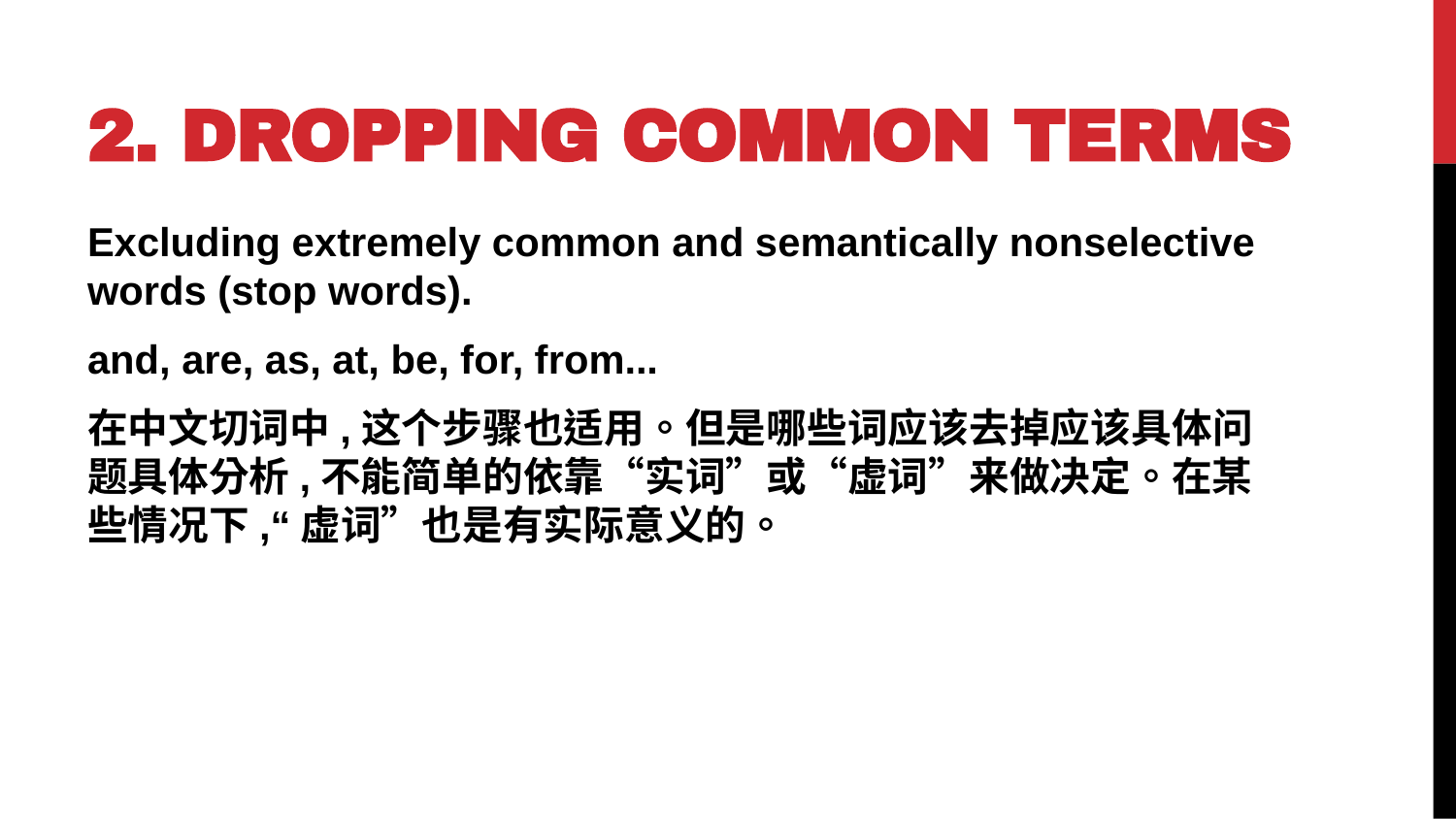

# 2. Dropping Common Terms
Excluding extremely common and semantically nonselective words (stop words).
and, are, as, at, be, for, from...
在中文切词中,这个步骤也适用。但是哪些词应该去掉应该具体问题具体分析,不能简单的依靠“实词”或“虚词”来做决定。在某些情况下,“虚词”也是有实际意义的。